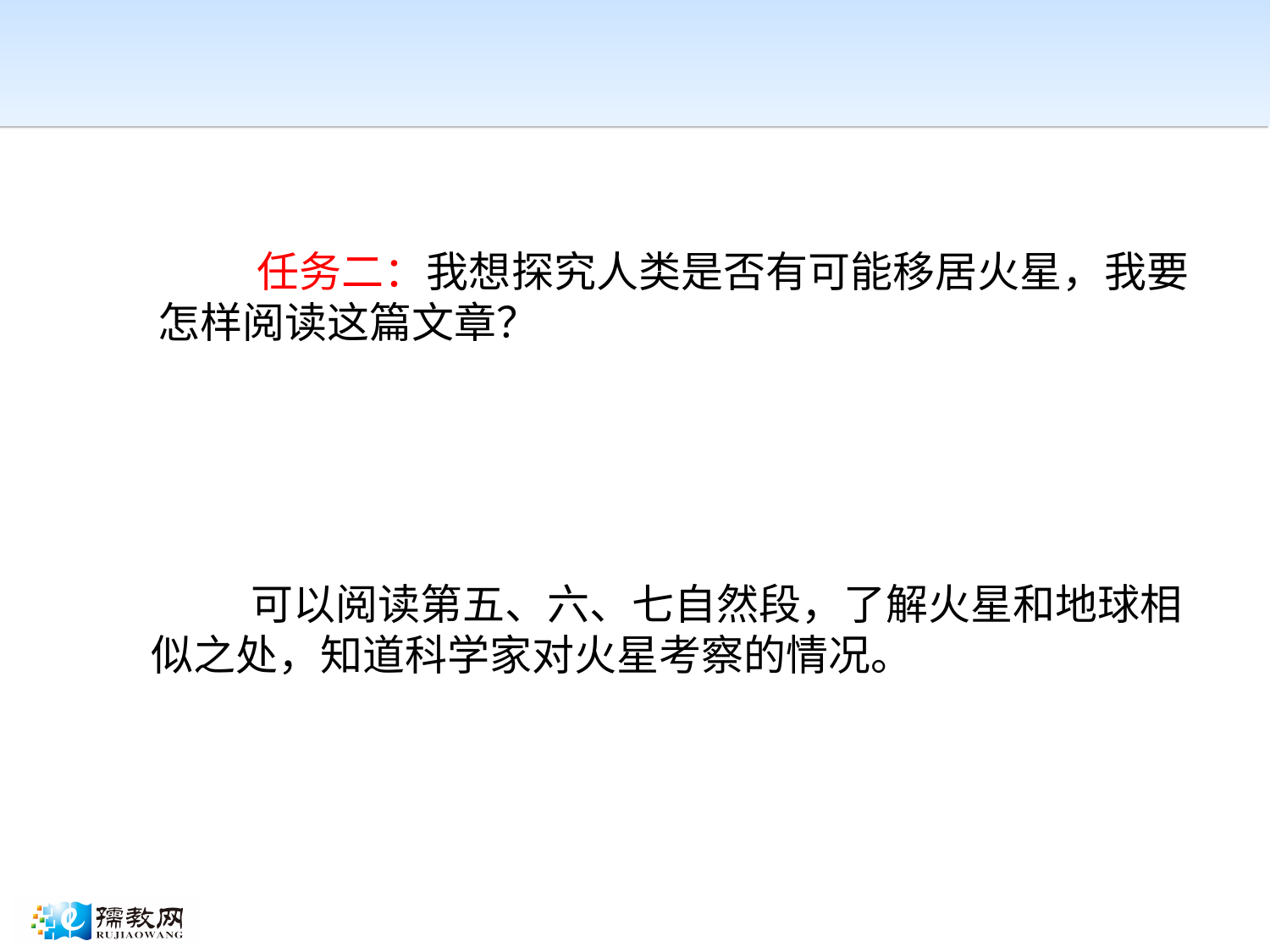

任务二：我想探究人类是否有可能移居火星，我要怎样阅读这篇文章？
 可以阅读第五、六、七自然段，了解火星和地球相似之处，知道科学家对火星考察的情况。